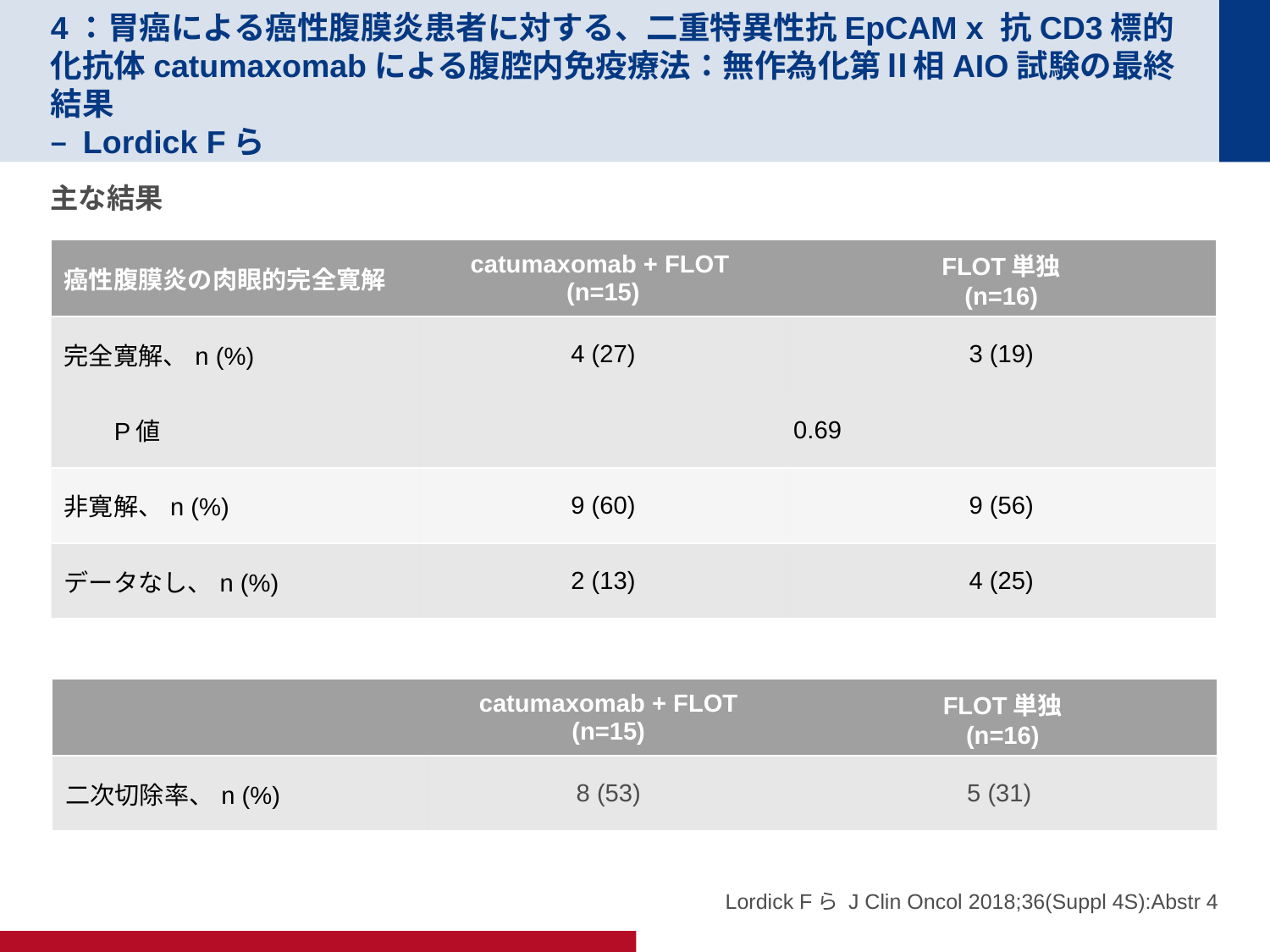

# 4：胃癌による癌性腹膜炎患者に対する、二重特異性抗EpCAM x 抗CD3標的化抗体catumaxomabによる腹腔内免疫療法：無作為化第Ⅱ相AIO試験の最終結果 – Lordick Fら
主な結果

| 癌性腹膜炎の肉眼的完全寛解 | catumaxomab + FLOT (n=15) | FLOT単独 (n=16) |
| --- | --- | --- |
| 完全寛解、n (%) | 4 (27) | 3 (19) |
| P値 | 0.69 |  |
| 非寛解、n (%) | 9 (60) | 9 (56) |
| データなし、n (%) | 2 (13) | 4 (25) |
|  | catumaxomab + FLOT (n=15) | FLOT単独 (n=16) |
| --- | --- | --- |
| 二次切除率、n (%) | 8 (53) | 5 (31) |

Lordick Fら J Clin Oncol 2018;36(Suppl 4S):Abstr 4